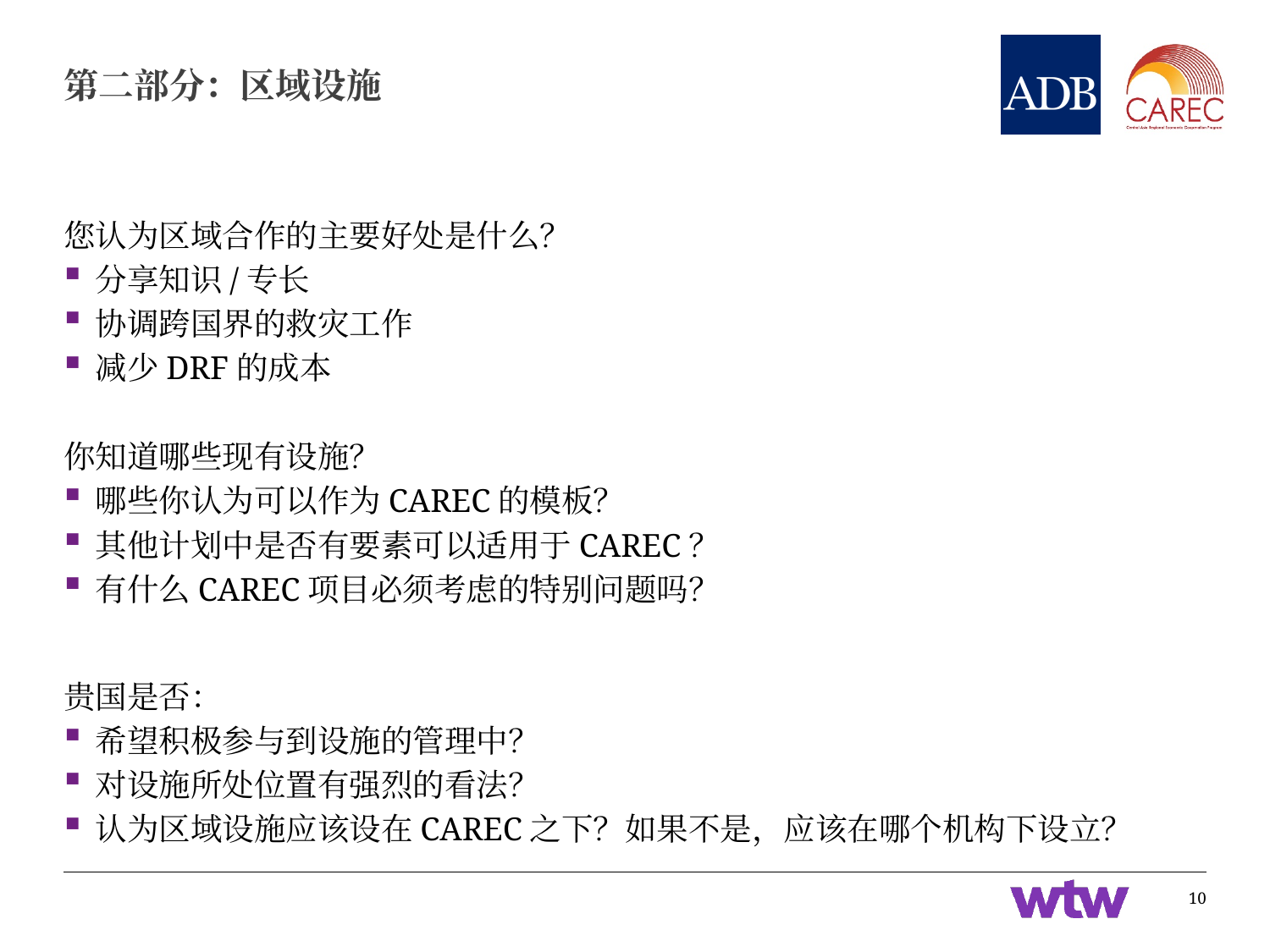

# 第二部分：区域设施

您认为区域合作的主要好处是什么？
分享知识/专长
协调跨国界的救灾工作
减少DRF的成本

你知道哪些现有设施？
哪些你认为可以作为CAREC的模板？
其他计划中是否有要素可以适用于CAREC？
有什么CAREC项目必须考虑的特别问题吗？

贵国是否：
希望积极参与到设施的管理中？
对设施所处位置有强烈的看法？
认为区域设施应该设在CAREC之下？如果不是，应该在哪个机构下设立？

10